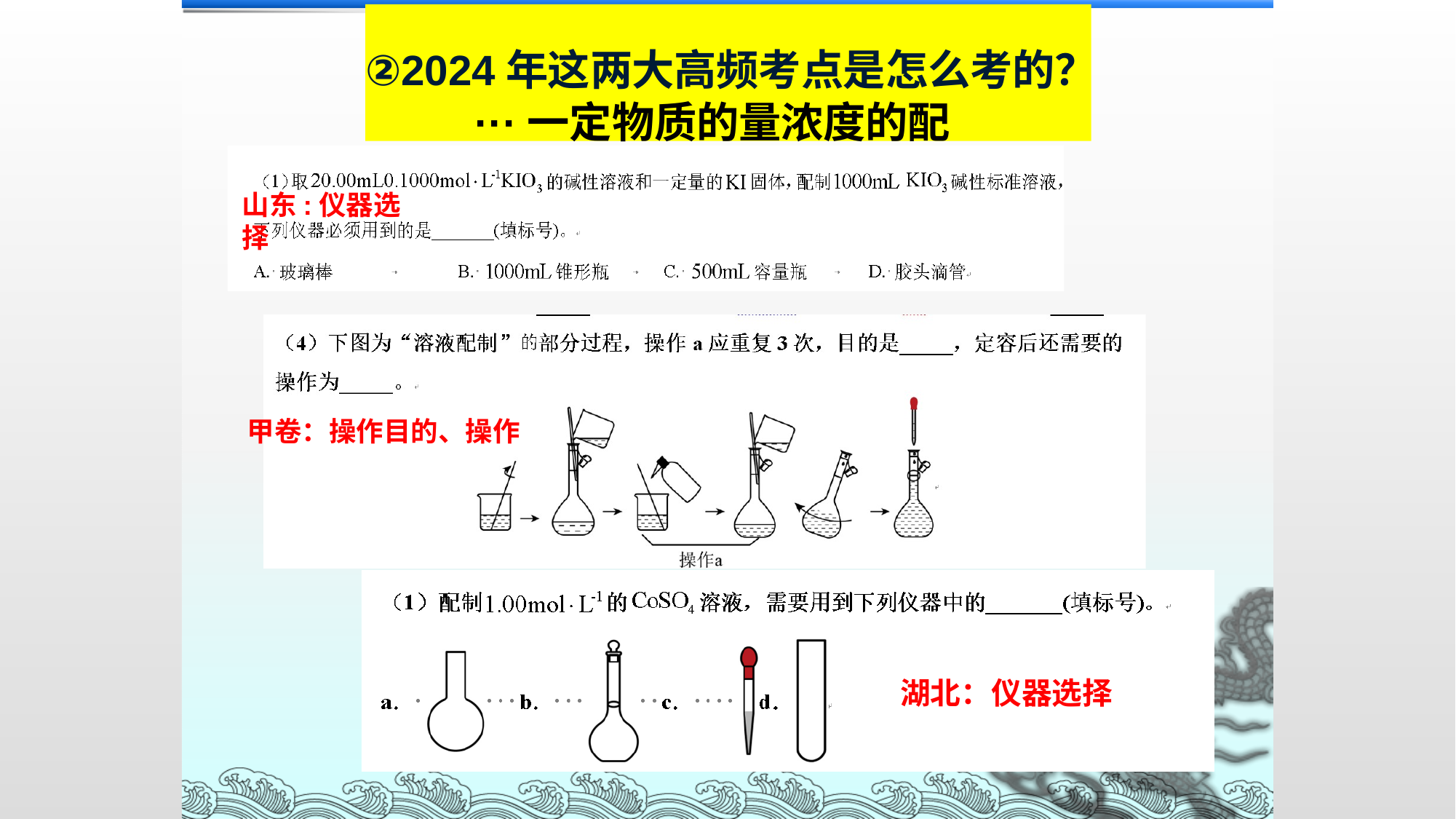

# ②2024年这两大高频考点是怎么考的？
···一定物质的量浓度的配制

山东:仪器选择

甲卷：操作目的、操作

湖北：仪器选择